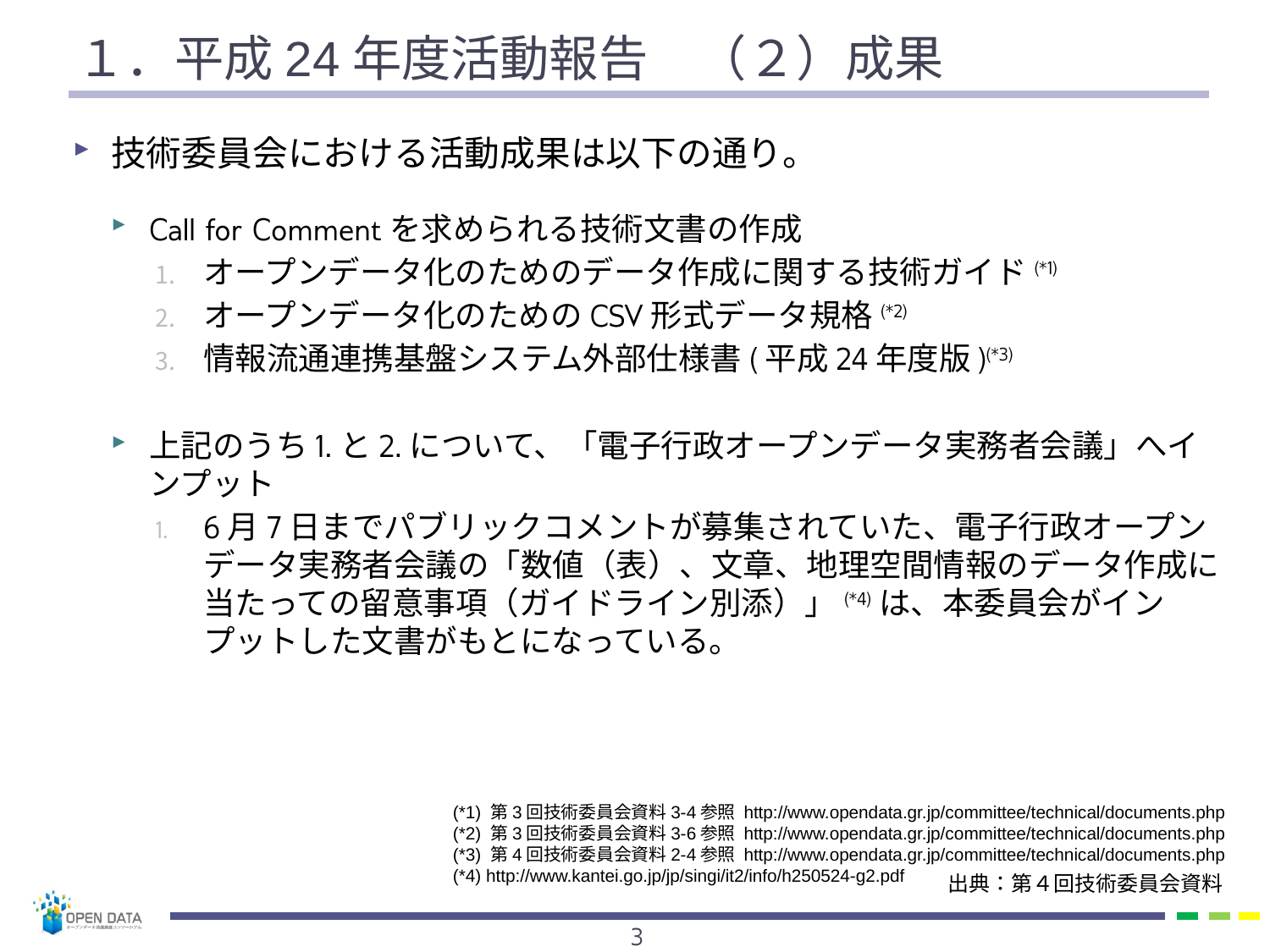

# １．平成24年度活動報告　（２）成果
技術委員会における活動成果は以下の通り。

Call for Commentを求められる技術文書の作成
オープンデータ化のためのデータ作成に関する技術ガイド(*1)
オープンデータ化のためのCSV形式データ規格(*2)
情報流通連携基盤システム外部仕様書(平成24年度版)(*3)

上記のうち1.と2.について、「電子行政オープンデータ実務者会議」へインプット
6月7日までパブリックコメントが募集されていた、電子行政オープンデータ実務者会議の「数値（表）、文章、地理空間情報のデータ作成に当たっての留意事項（ガイドライン別添）」(*4)は、本委員会がインプットした文書がもとになっている。

(*1) 第3回技術委員会資料3-4参照 http://www.opendata.gr.jp/committee/technical/documents.php
(*2) 第3回技術委員会資料3-6参照 http://www.opendata.gr.jp/committee/technical/documents.php
(*3) 第4回技術委員会資料2-4参照 http://www.opendata.gr.jp/committee/technical/documents.php
(*4) http://www.kantei.go.jp/jp/singi/it2/info/h250524-g2.pdf
出典：第４回技術委員会資料
3